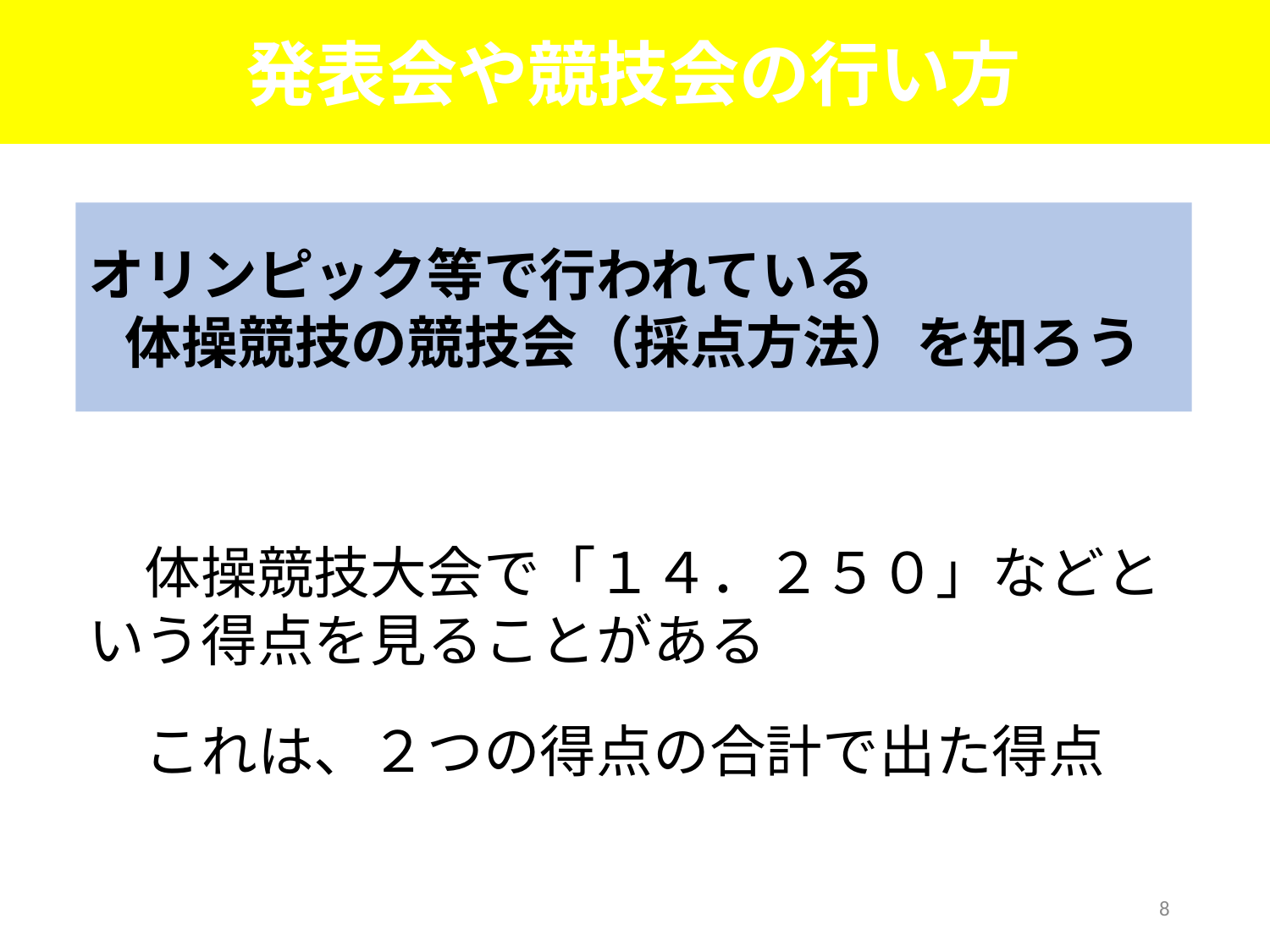

発表会や競技会の行い方
オリンピック等で行われている
体操競技の競技会（採点方法）を知ろう
　体操競技大会で「１４．２５０」などという得点を見ることがある
　これは、２つの得点の合計で出た得点
8